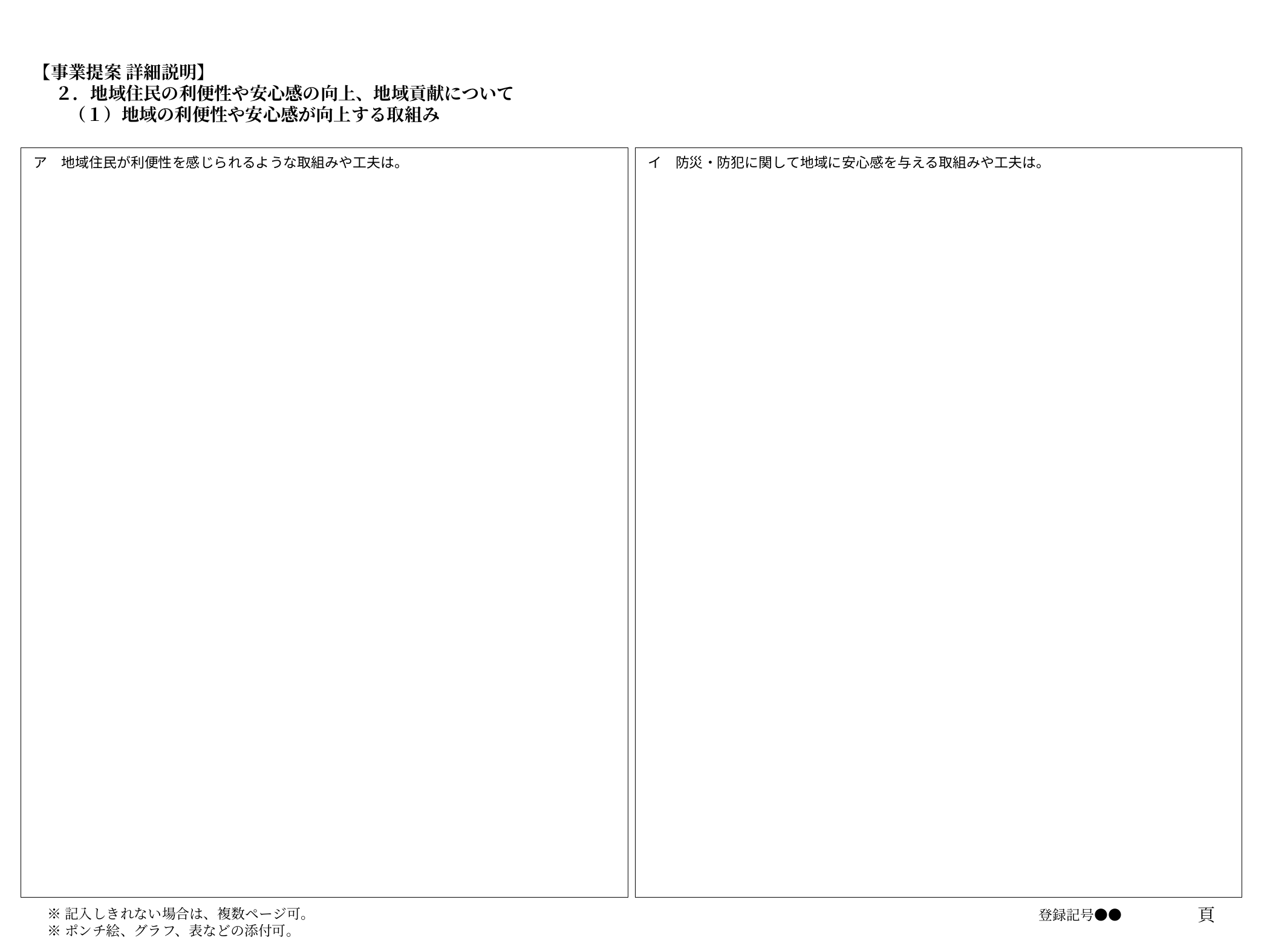

# 【事業提案 詳細説明】 　 ２．地域住民の利便性や安心感の向上、地域貢献について 　　（１）地域の利便性や安心感が向上する取組み
ア　地域住民が利便性を感じられるような取組みや工夫は。

イ　防災・防犯に関して地域に安心感を与える取組みや工夫は。

登録記号●●
頁
※記入しきれない場合は、複数ページ可。
※ポンチ絵、グラフ、表などの添付可。